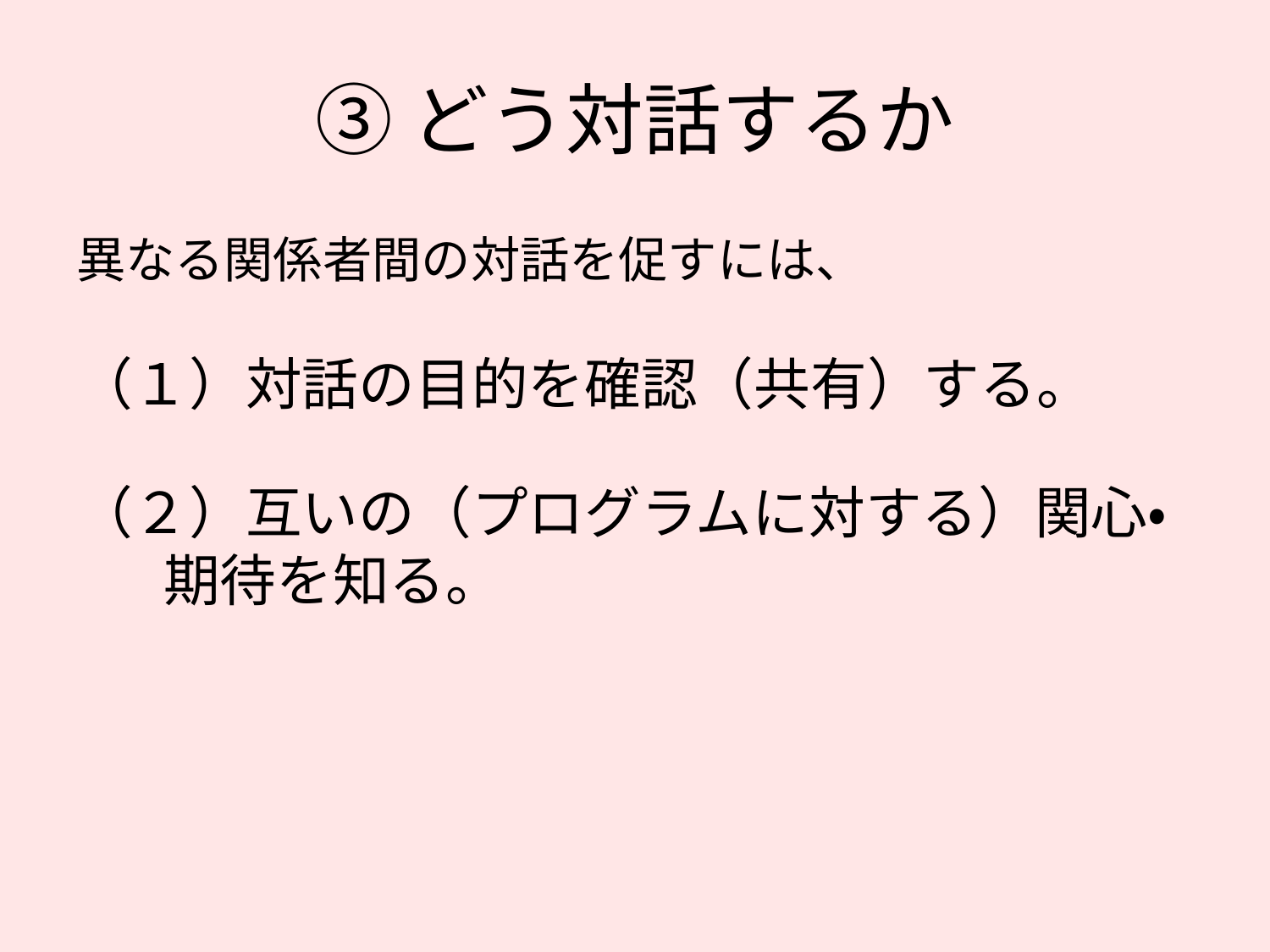

# ③どう対話するか
異なる関係者間の対話を促すには、

（１）対話の目的を確認（共有）する。

（２）互いの（プログラムに対する）関心・期待を知る。